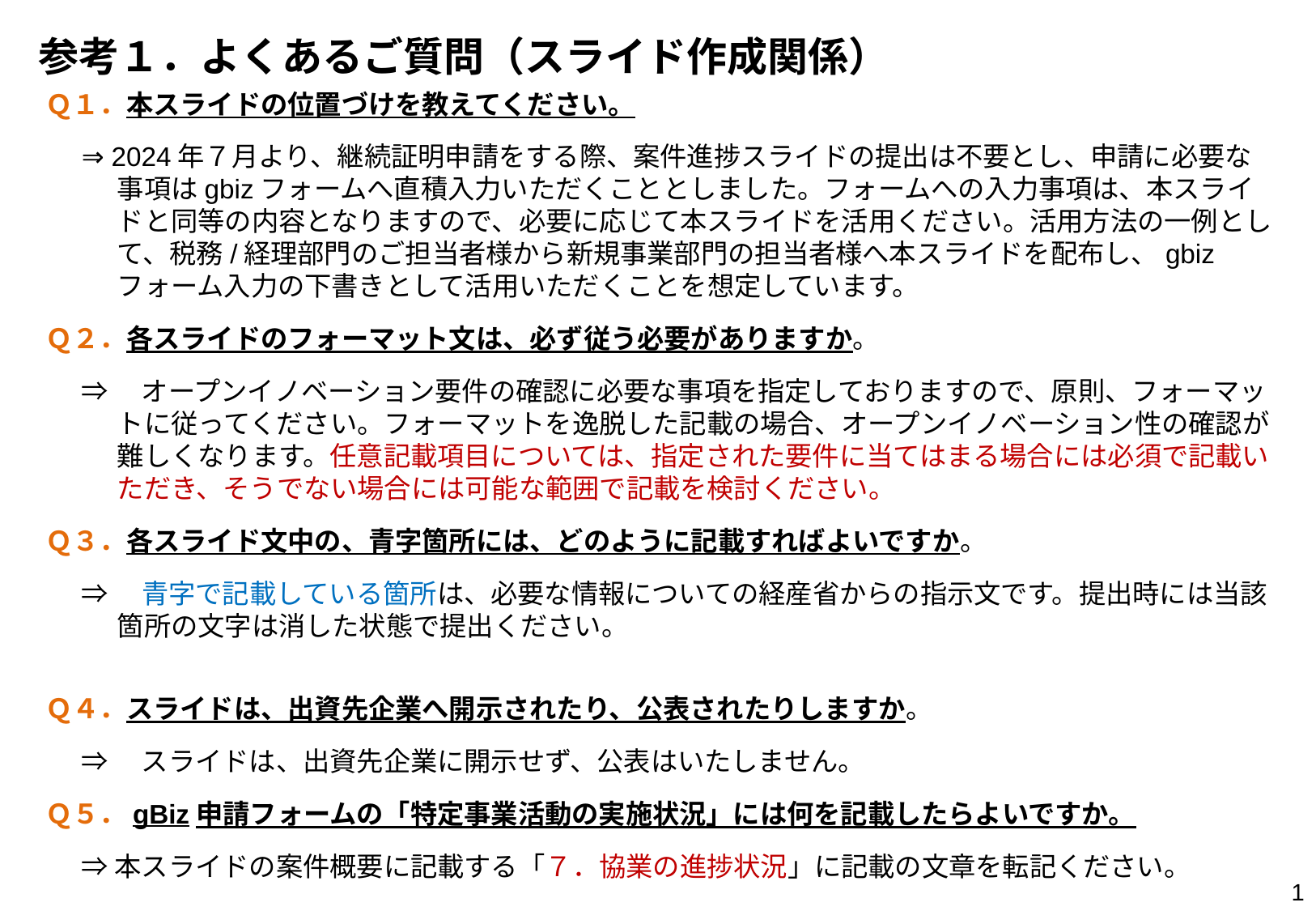

# 参考１．よくあるご質問（スライド作成関係）
Ｑ１．本スライドの位置づけを教えてください。
⇒ 2024年７月より、継続証明申請をする際、案件進捗スライドの提出は不要とし、申請に必要な事項はgbizフォームへ直積入力いただくこととしました。フォームへの入力事項は、本スライドと同等の内容となりますので、必要に応じて本スライドを活用ください。活用方法の一例として、税務/経理部門のご担当者様から新規事業部門の担当者様へ本スライドを配布し、gbizフォーム入力の下書きとして活用いただくことを想定しています。
Ｑ２．各スライドのフォーマット文は、必ず従う必要がありますか。
⇒　オープンイノベーション要件の確認に必要な事項を指定しておりますので、原則、フォーマットに従ってください。フォーマットを逸脱した記載の場合、オープンイノベーション性の確認が難しくなります。任意記載項目については、指定された要件に当てはまる場合には必須で記載いただき、そうでない場合には可能な範囲で記載を検討ください。
Ｑ３．各スライド文中の、青字箇所には、どのように記載すればよいですか。
⇒　青字で記載している箇所は、必要な情報についての経産省からの指示文です。提出時には当該箇所の文字は消した状態で提出ください。

Ｑ４．スライドは、出資先企業へ開示されたり、公表されたりしますか。
⇒　スライドは、出資先企業に開示せず、公表はいたしません。
Ｑ５．gBiz申請フォームの「特定事業活動の実施状況」には何を記載したらよいですか。
⇒本スライドの案件概要に記載する「７．協業の進捗状況」に記載の文章を転記ください。

1